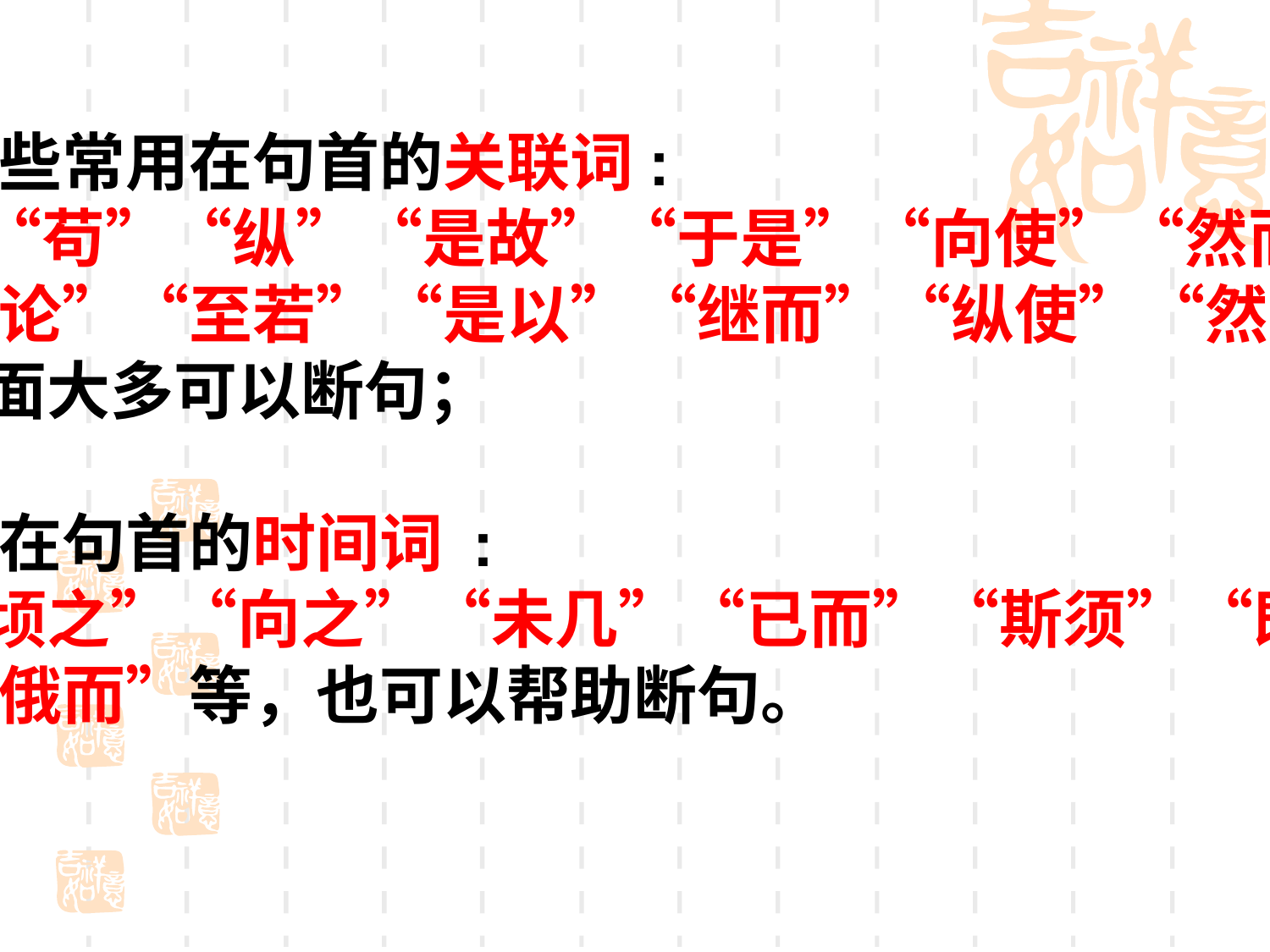

④有些常用在句首的关联词:
   如“苟”“纵”“是故”“于是”“向使”“然而”
“无论”“至若”“是以”“继而”“纵使”“然则”
等前面大多可以断句；

⑤常在句首的时间词 :
如“顷之”“向之”“未几”“已而”“斯须”“既而
”“俄而”等，也可以帮助断句。